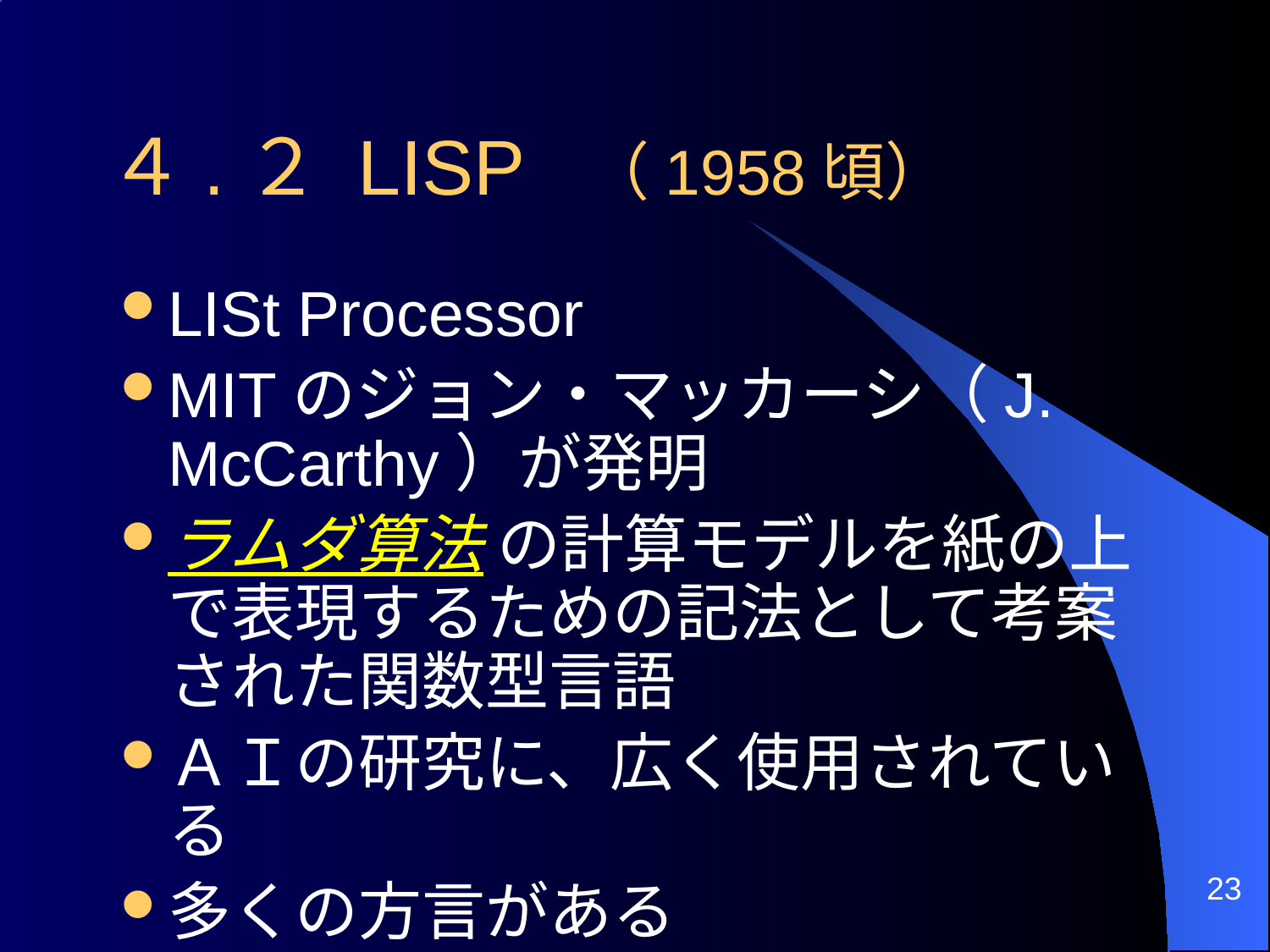

# ４.２ LISP  （1958頃）
LISt Processor
MITのジョン・マッカーシ（J. McCarthy）が発明
ラムダ算法 の計算モデルを紙の上で表現するための記法として考案された関数型言語
ＡＩの研究に、広く使用されている
多くの方言がある
23